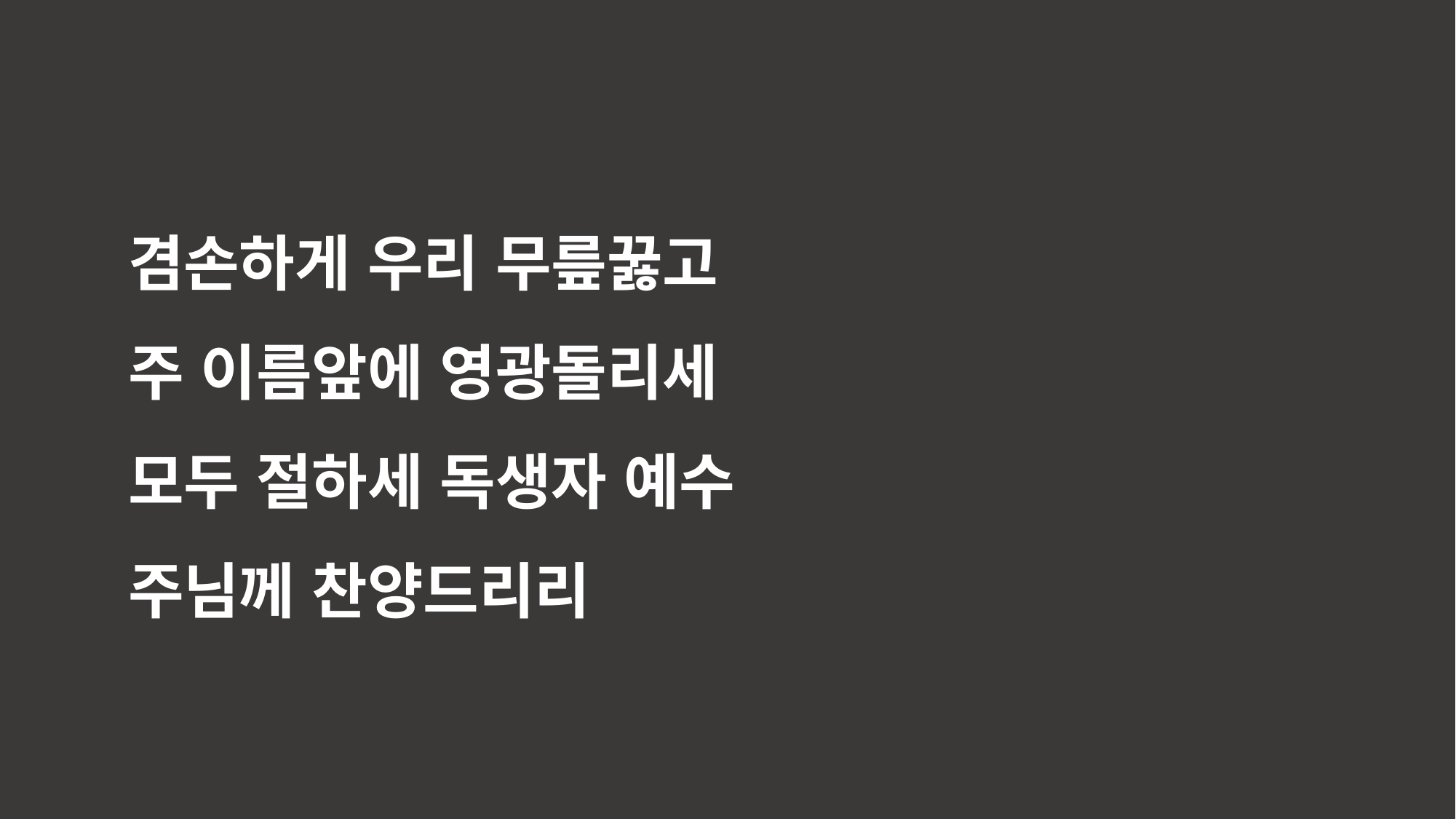

겸손하게 우리 무릎꿇고
주 이름앞에 영광돌리세
모두 절하세 독생자 예수
주님께 찬양드리리